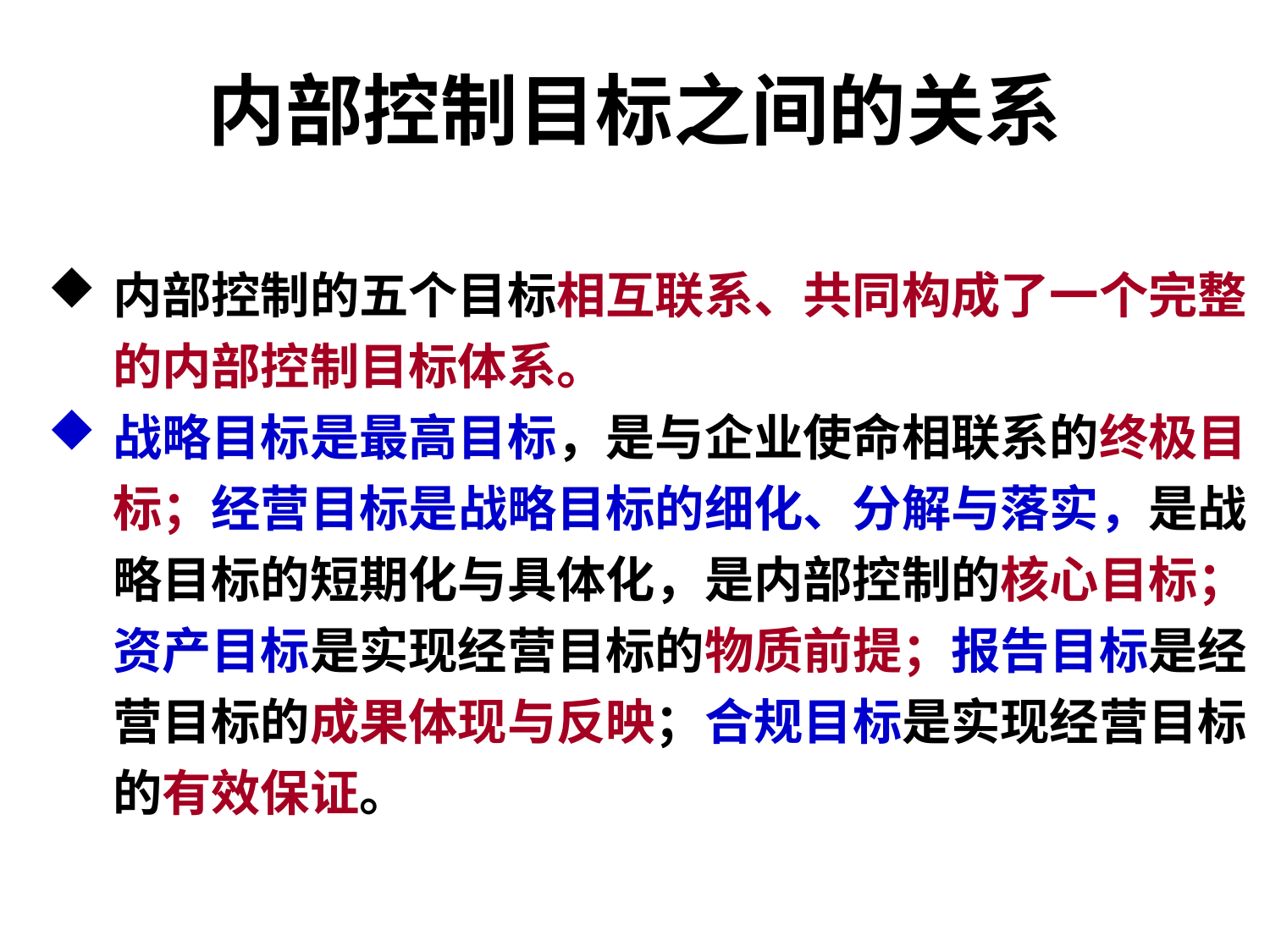

内部控制目标之间的关系
内部控制的五个目标相互联系、共同构成了一个完整的内部控制目标体系。
战略目标是最高目标，是与企业使命相联系的终极目标；经营目标是战略目标的细化、分解与落实，是战略目标的短期化与具体化，是内部控制的核心目标；资产目标是实现经营目标的物质前提；报告目标是经营目标的成果体现与反映；合规目标是实现经营目标的有效保证。